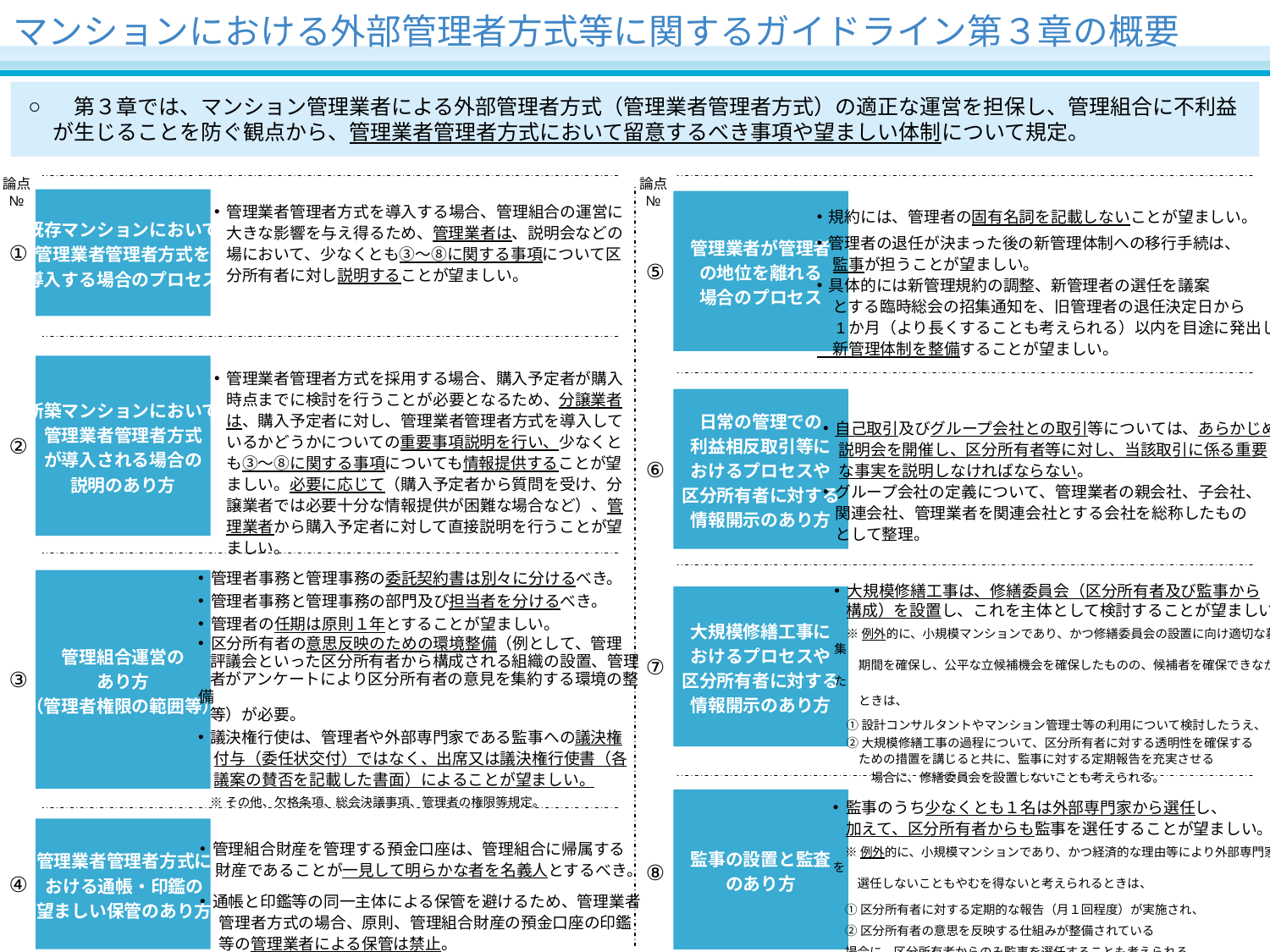

# マンションにおける外部管理者方式等に関するガイドライン第３章の概要
溶け込み
　第３章では、マンション管理業者による外部管理者方式（管理業者管理者方式）の適正な運営を担保し、管理組合に不利益が生じることを防ぐ観点から、管理業者管理者方式において留意するべき事項や望ましい体制について規定。
論点
№
論点
№

規約には、管理者の固有名詞を記載しないことが望ましい。
管理者の退任が決まった後の新管理体制への移行手続は、
　監事が担うことが望ましい。
具体的には新管理規約の調整、新管理者の選任を議案
　とする臨時総会の招集通知を、旧管理者の退任決定日から
　1か月（より長くすることも考えられる）以内を目途に発出し、
　新管理体制を整備することが望ましい。
既存マンションにおいて
管理業者管理者方式を
導入する場合のプロセス
管理業者が管理者
の地位を離れる
場合のプロセス
管理業者管理者方式を導入する場合、管理組合の運営に
大きな影響を与え得るため、管理業者は、説明会などの場において、少なくとも③～⑧に関する事項について区分所有者に対し説明することが望ましい。
①
⑤
新築マンションにおいて
管理業者管理者方式
が導入される場合の
説明のあり方
管理業者管理者方式を採用する場合、購入予定者が購入時点までに検討を行うことが必要となるため、分譲業者は、購入予定者に対し、管理業者管理者方式を導入しているかどうかについての重要事項説明を行い、少なくとも③～⑧に関する事項についても情報提供することが望ましい。必要に応じて（購入予定者から質問を受け、分譲業者では必要十分な情報提供が困難な場合など）、管理業者から購入予定者に対して直接説明を行うことが望ましい。
日常の管理での
利益相反取引等に
おけるプロセスや
区分所有者に対する
情報開示のあり方

自己取引及びグループ会社との取引等については、あらかじめ、
　説明会を開催し、区分所有者等に対し、当該取引に係る重要
　な事実を説明しなければならない。
グループ会社の定義について、管理業者の親会社、子会社、
関連会社、管理業者を関連会社とする会社を総称したもの
として整理。

②
⑥
管理者事務と管理事務の委託契約書は別々に分けるべき。
管理者事務と管理事務の部門及び担当者を分けるべき。
管理者の任期は原則１年とすることが望ましい。
区分所有者の意思反映のための環境整備（例として、管理
評議会といった区分所有者から構成される組織の設置、管理
者がアンケートにより区分所有者の意見を集約する環境の整備
等）が必要。
議決権行使は、管理者や外部専門家である監事への議決権
　付与（委任状交付）ではなく、出席又は議決権行使書（各
　議案の賛否を記載した書面）によることが望ましい。
※その他、欠格条項、総会決議事項、管理者の権限等規定。
管理組合運営の
あり方
（管理者権限の範囲等）
大規模修繕工事は、修繕委員会（区分所有者及び監事から
構成）を設置し、これを主体として検討することが望ましい。
※例外的に、小規模マンションであり、かつ修繕委員会の設置に向け適切な募集
　期間を確保し、公平な立候補機会を確保したものの、候補者を確保できなかった
　ときは、
➀設計コンサルタントやマンション管理士等の利用について検討したうえ、
②大規模修繕工事の過程について、区分所有者に対する透明性を確保する
　ための措置を講じると共に、監事に対する定期報告を充実させる
　　場合に、修繕委員会を設置しないことも考えられる。
大規模修繕工事に
おけるプロセスや
区分所有者に対する
情報開示のあり方
⑦
③
監事の設置と監査
のあり方
監事のうち少なくとも１名は外部専門家から選任し、
加えて、区分所有者からも監事を選任することが望ましい。
※例外的に、小規模マンションであり、かつ経済的な理由等により外部専門家を
　選任しないこともやむを得ないと考えられるときは、
➀区分所有者に対する定期的な報告（月１回程度）が実施され、
②区分所有者の意思を反映する仕組みが整備されている
場合に、区分所有者からのみ監事を選任することも考えられる。
管理業者管理者方式に
おける通帳・印鑑の
望ましい保管のあり方
管理組合財産を管理する預金口座は、管理組合に帰属する
　財産であることが一見して明らかな者を名義人とするべき。
通帳と印鑑等の同一主体による保管を避けるため、管理業者
　 管理者方式の場合、原則、管理組合財産の預金口座の印鑑
　 等の管理業者による保管は禁止。
⑧
④